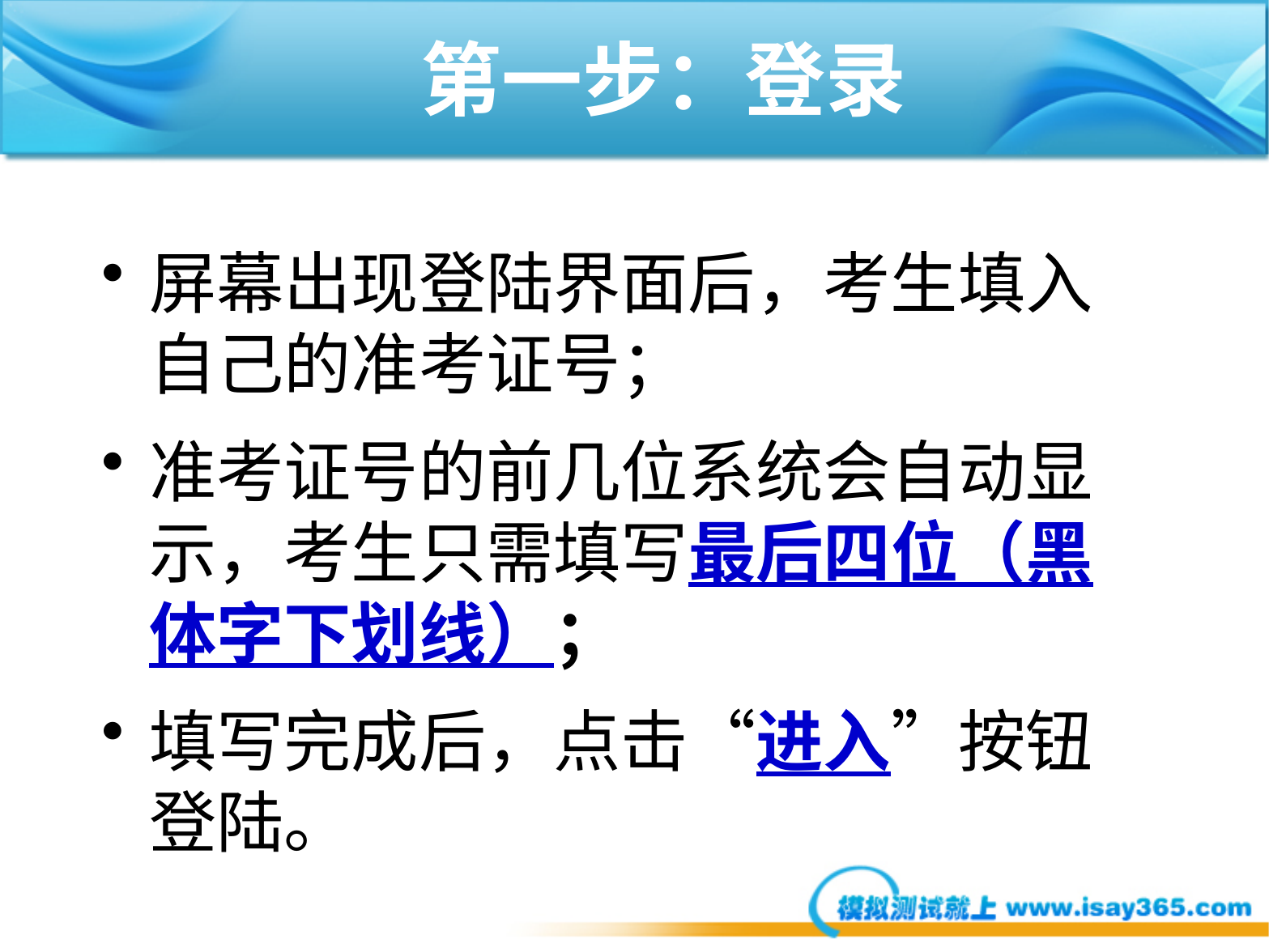

# 第一步：登录
屏幕出现登陆界面后，考生填入自己的准考证号；
准考证号的前几位系统会自动显示，考生只需填写最后四位（黑体字下划线）；
填写完成后，点击“进入”按钮登陆。